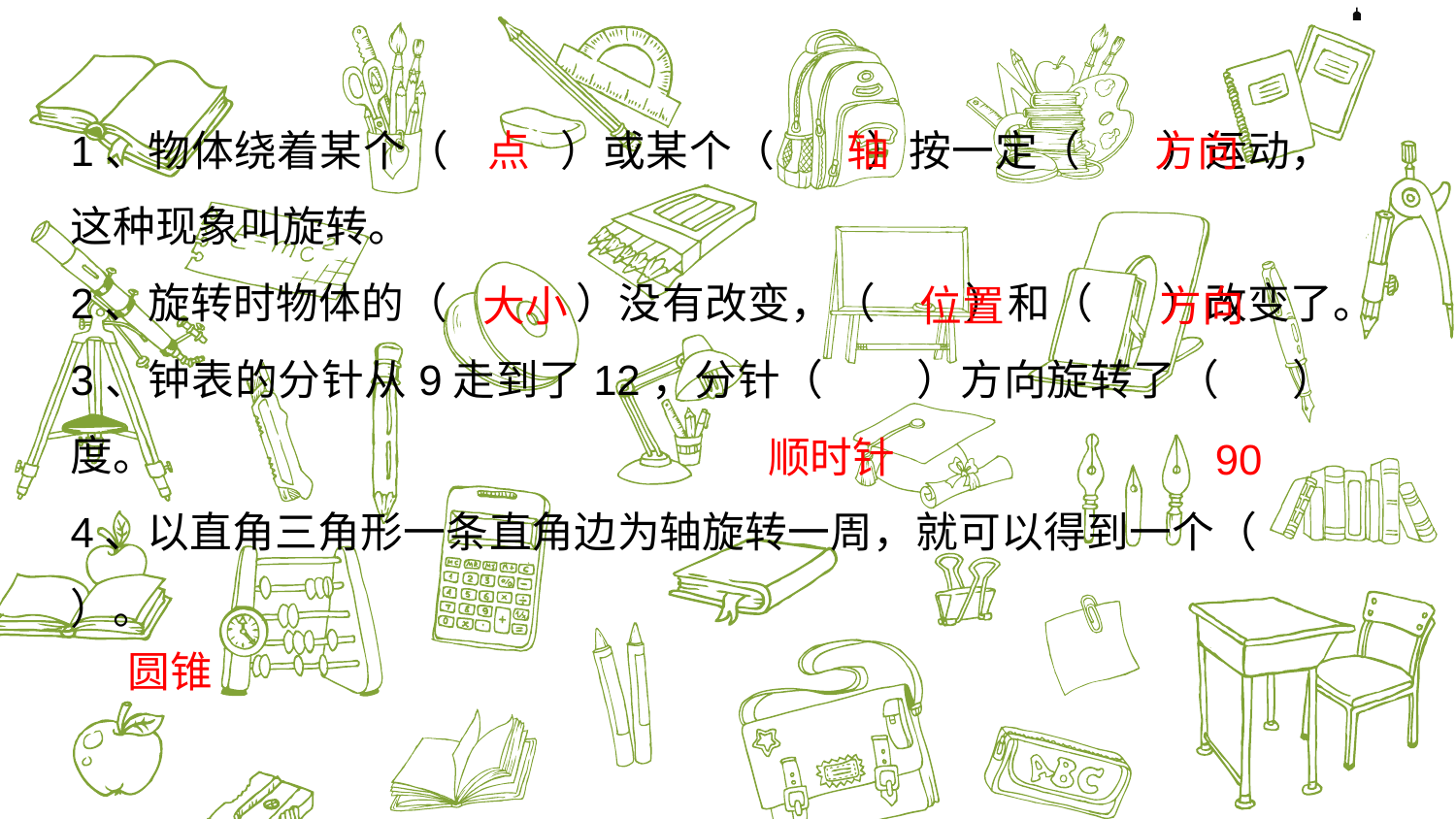

点
轴
方向
1、物体绕着某个（           ）或某个（         ）按一定（        ）运动，这种现象叫旋转。
2、旋转时物体的（             ）没有改变，（         ）和（       ）改变了。
3、钟表的分针从9走到了12，分针（         ）方向旋转了（       ）度。
4、以直角三角形一条直角边为轴旋转一周，就可以得到一个（         ）。
大小
位置
方向
顺时针
90
圆锥